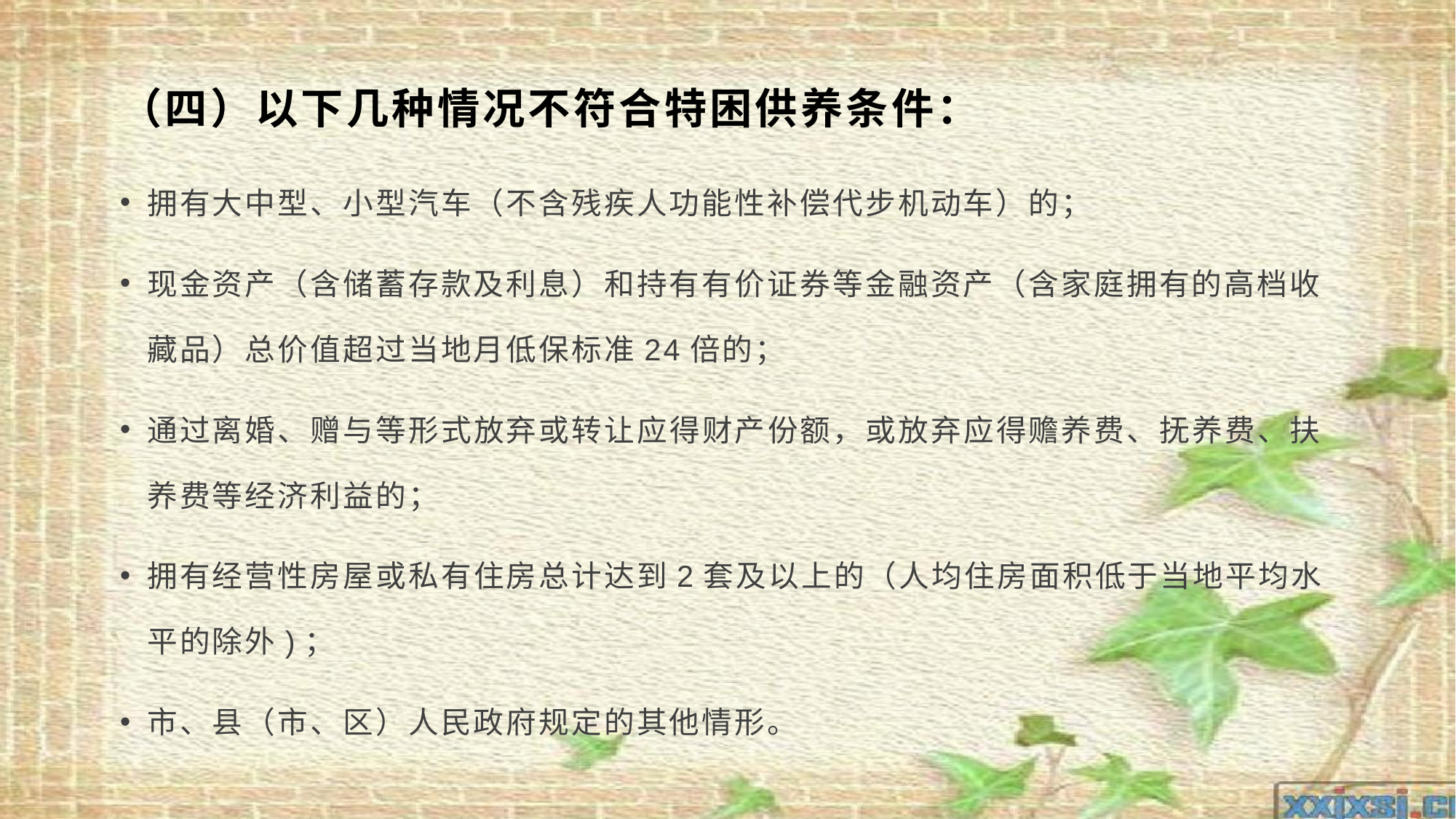

# （四）以下几种情况不符合特困供养条件：
拥有大中型、小型汽车（不含残疾人功能性补偿代步机动车）的；
现金资产（含储蓄存款及利息）和持有有价证券等金融资产（含家庭拥有的高档收藏品）总价值超过当地月低保标准24倍的；
通过离婚、赠与等形式放弃或转让应得财产份额，或放弃应得赡养费、抚养费、扶养费等经济利益的；
拥有经营性房屋或私有住房总计达到2套及以上的（人均住房面积低于当地平均水平的除外)；
市、县（市、区）人民政府规定的其他情形。